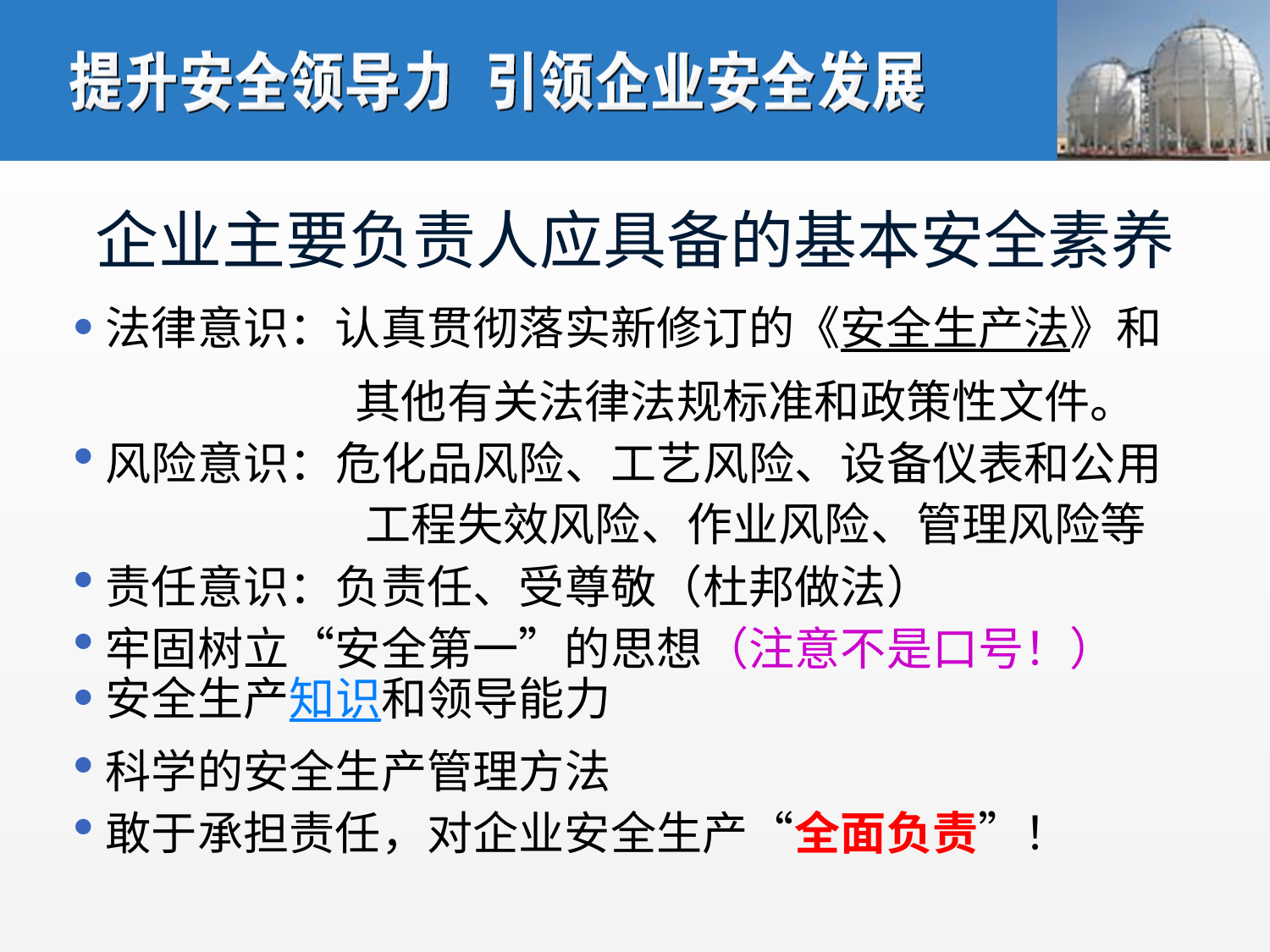

# 企业主要负责人应具备的基本安全素养
法律意识：认真贯彻落实新修订的《安全生产法》和
                       其他有关法律法规标准和政策性文件。
风险意识：危化品风险、工艺风险、设备仪表和公用
                        工程失效风险、作业风险、管理风险等
责任意识：负责任、受尊敬（杜邦做法）
牢固树立“安全第一”的思想（注意不是口号！）
安全生产知识和领导能力
科学的安全生产管理方法
敢于承担责任，对企业安全生产“全面负责”！